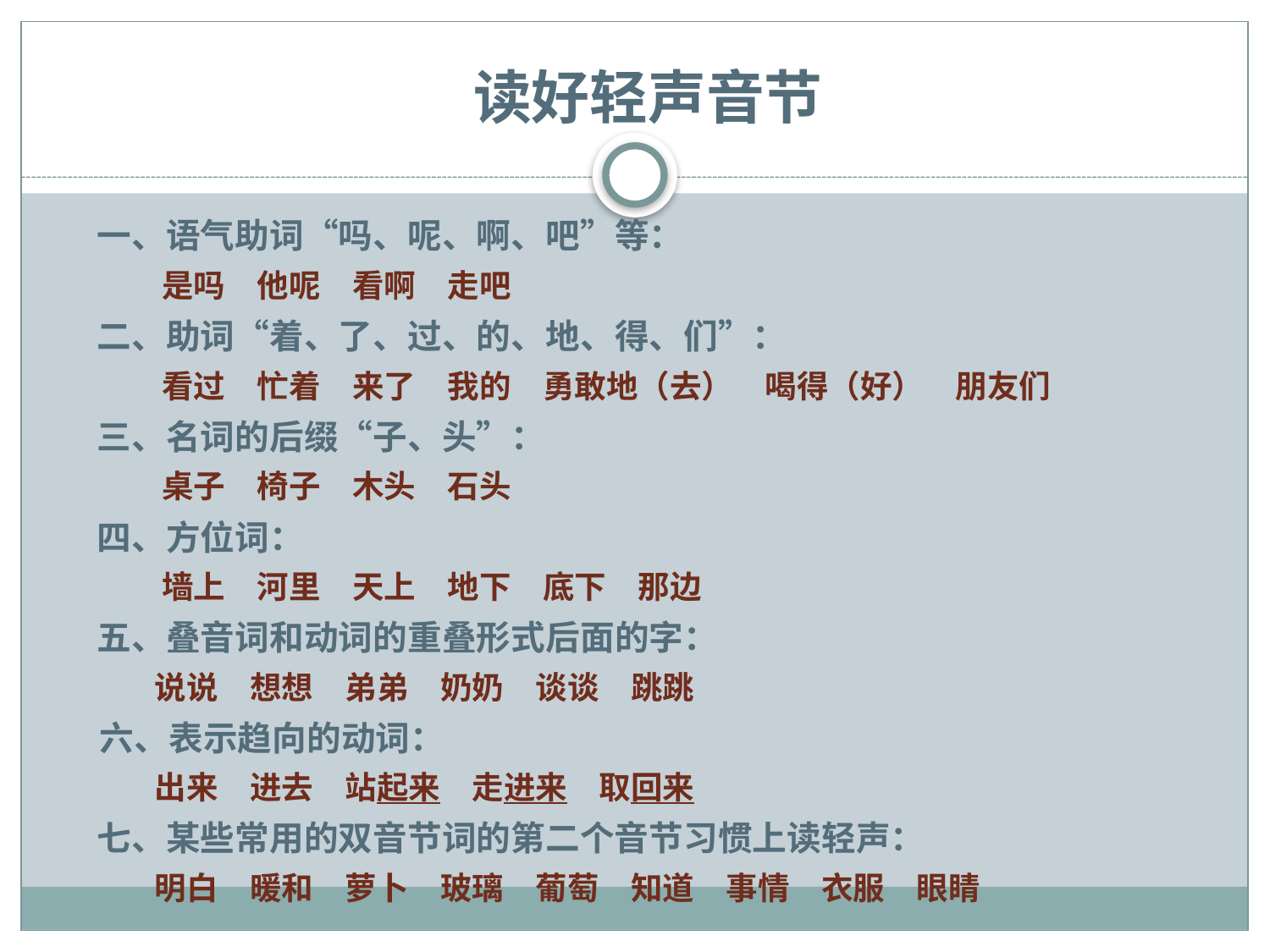

# 读好轻声音节
　一、语气助词“吗、呢、啊、吧”等：
　         是吗　他呢　看啊　走吧
　二、助词“着、了、过、的、地、得、们”：
　         看过　忙着　来了　我的　勇敢地（去）　喝得（好）　朋友们
　三、名词的后缀“子、头”：
　         桌子　椅子　木头　石头
　四、方位词：
　         墙上　河里　天上　地下　底下　那边
　五、叠音词和动词的重叠形式后面的字：
　        说说　想想　弟弟　奶奶　谈谈　跳跳
    六、表示趋向的动词：
　        出来　进去　站起来　走进来　取回来
　七、某些常用的双音节词的第二个音节习惯上读轻声：
　        明白　暖和　萝卜　玻璃　葡萄　知道　事情　衣服　眼睛